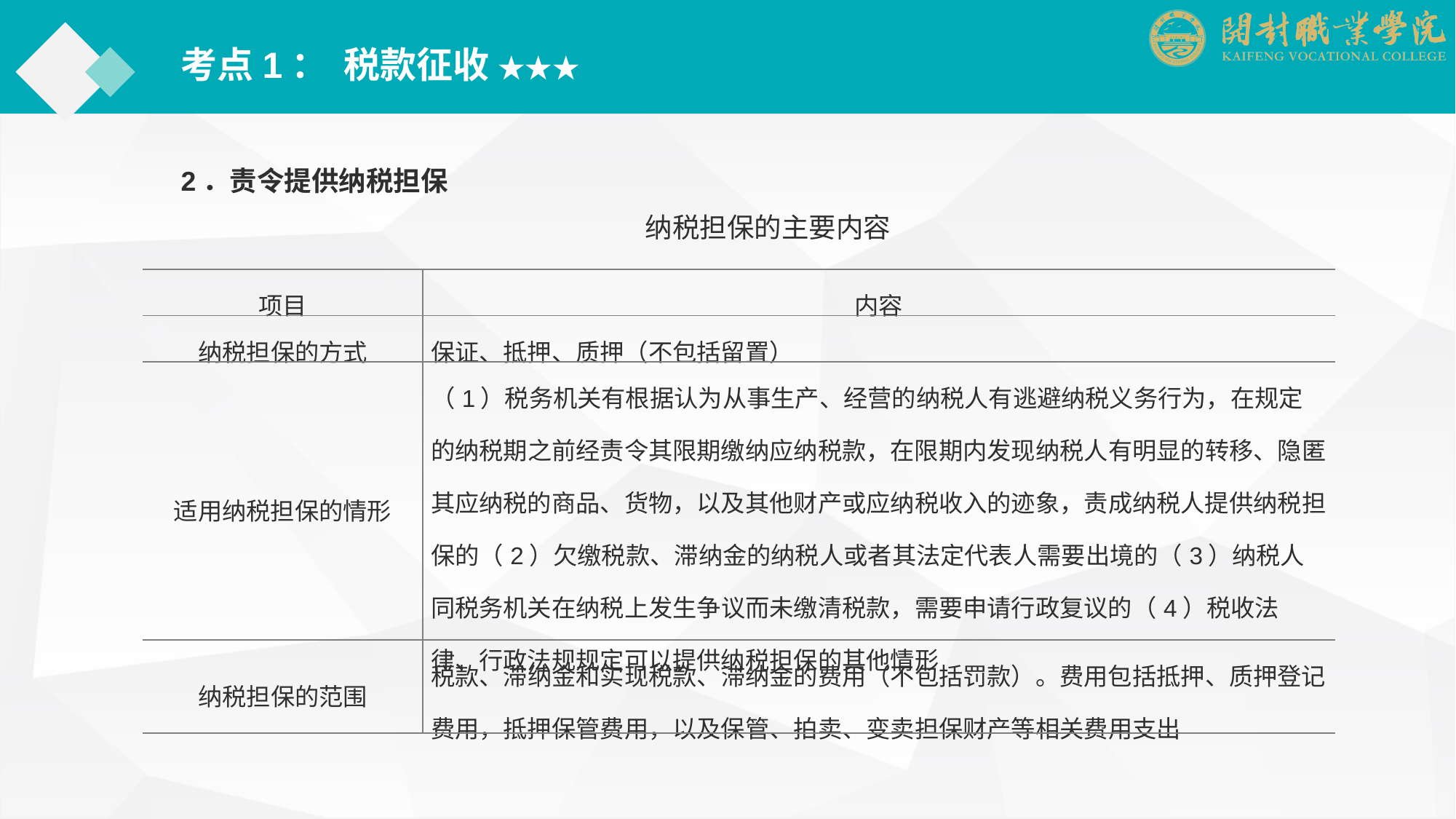

考点1：  税款征收 ★★★
2．责令提供纳税担保
纳税担保的主要内容
| 项目 | 内容 |
| --- | --- |
| 纳税担保的方式 | 保证、抵押、质押（不包括留置） |
| 适用纳税担保的情形 | （1）税务机关有根据认为从事生产、经营的纳税人有逃避纳税义务行为，在规定的纳税期之前经责令其限期缴纳应纳税款，在限期内发现纳税人有明显的转移、隐匿其应纳税的商品、货物，以及其他财产或应纳税收入的迹象，责成纳税人提供纳税担保的（2）欠缴税款、滞纳金的纳税人或者其法定代表人需要出境的（3）纳税人同税务机关在纳税上发生争议而未缴清税款，需要申请行政复议的（4）税收法律、行政法规规定可以提供纳税担保的其他情形 |
| 纳税担保的范围 | 税款、滞纳金和实现税款、滞纳金的费用（不包括罚款）。费用包括抵押、质押登记费用，抵押保管费用，以及保管、拍卖、变卖担保财产等相关费用支出 |